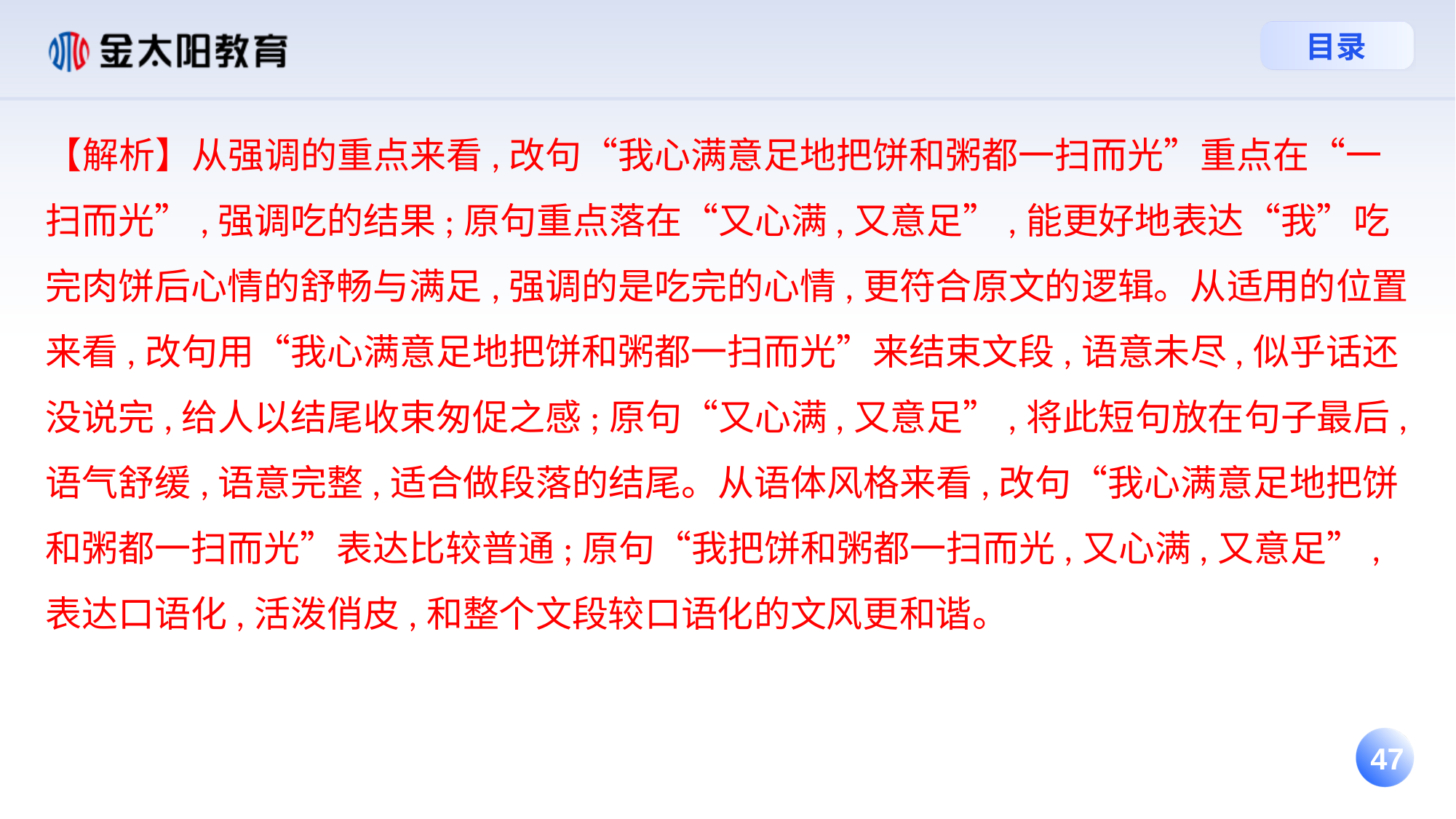

【解析】从强调的重点来看,改句“我心满意足地把饼和粥都一扫而光”重点在“一扫而光”,强调吃的结果;原句重点落在“又心满,又意足”,能更好地表达“我”吃完肉饼后心情的舒畅与满足,强调的是吃完的心情,更符合原文的逻辑。从适用的位置来看,改句用“我心满意足地把饼和粥都一扫而光”来结束文段,语意未尽,似乎话还没说完,给人以结尾收束匆促之感;原句“又心满,又意足”,将此短句放在句子最后,语气舒缓,语意完整,适合做段落的结尾。从语体风格来看,改句“我心满意足地把饼和粥都一扫而光”表达比较普通;原句“我把饼和粥都一扫而光,又心满,又意足”,表达口语化,活泼俏皮,和整个文段较口语化的文风更和谐。